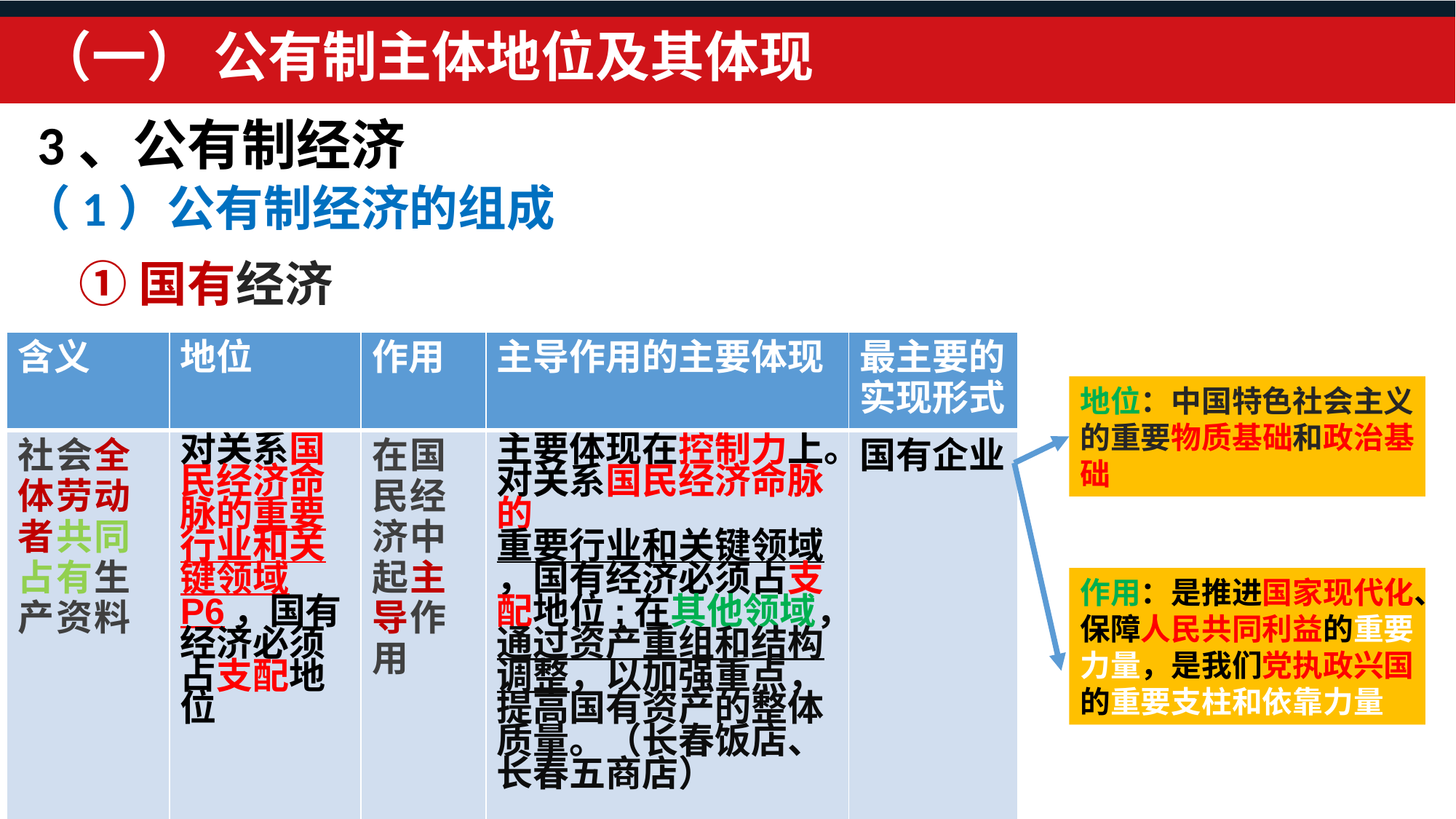

（一） 公有制主体地位及其体现
3、公有制经济
（1）公有制经济的组成
①国有经济
| 含义 | 地位 | 作用 | 主导作用的主要体现 | 最主要的实现形式 |
| --- | --- | --- | --- | --- |
| 社会全体劳动者共同占有生产资料 | 对关系国民经济命脉的重要行业和关键领域P6，国有经济必须占支配地位 | 在国民经济中起主导作用 | 主要体现在控制力上。对关系国民经济命脉的重要行业和关键领域，国有经济必须占支配地位;在其他领域，通过资产重组和结构调整，以加强重点，提高国有资产的整体质量。（长春饭店、长春五商店） | 国有企业 |
地位：中国特色社会主义的重要物质基础和政治基础
作用：是推进国家现代化、保障人民共同利益的重要力量，是我们党执政兴国的重要支柱和依靠力量